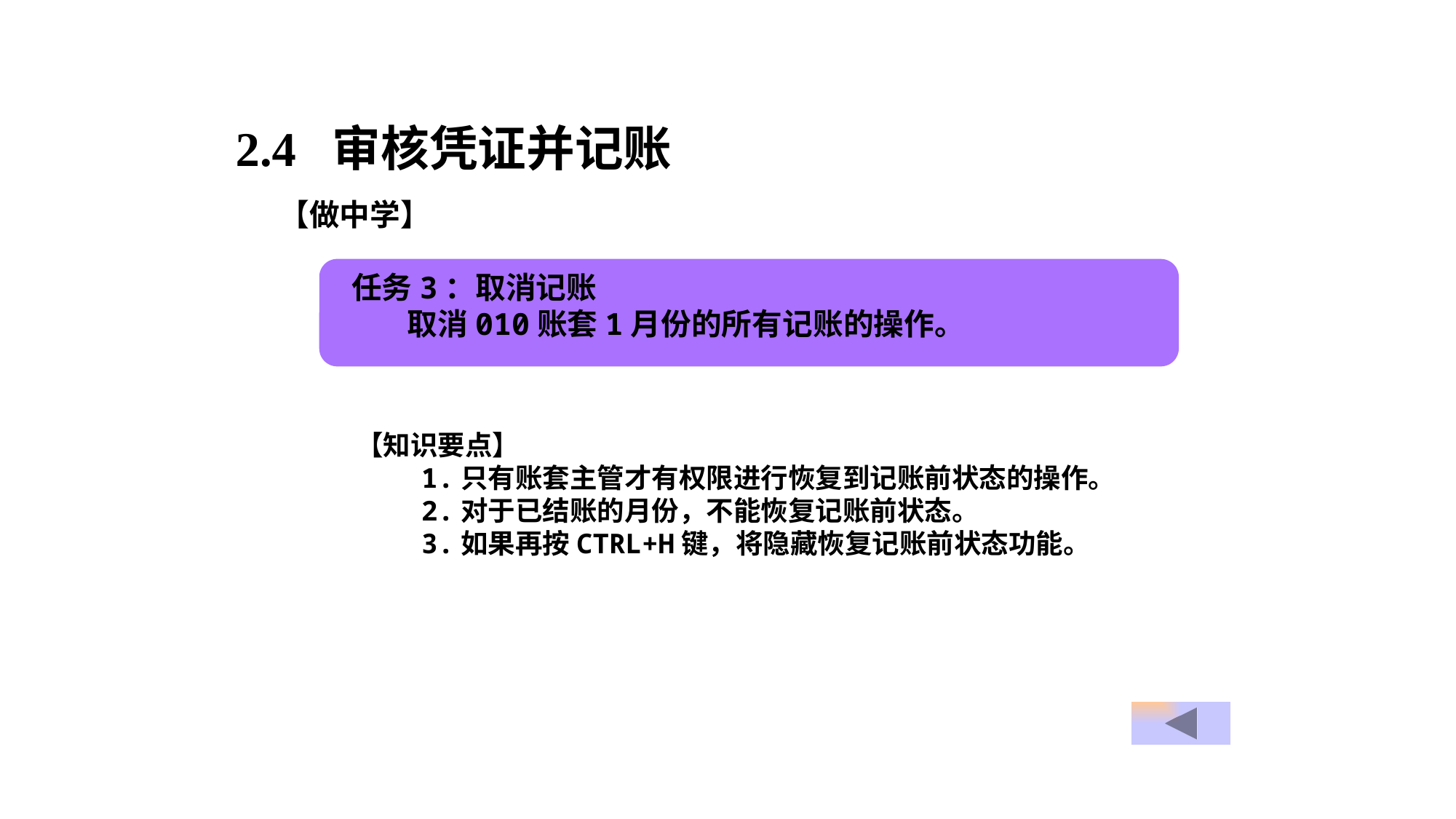

2.4  审核凭证并记账
【做中学】

任务3：取消记账
       取消010账套1月份的所有记账的操作。
【知识要点】
    1.只有账套主管才有权限进行恢复到记账前状态的操作。
    2.对于已结账的月份，不能恢复记账前状态。
    3.如果再按CTRL+H键，将隐藏恢复记账前状态功能。